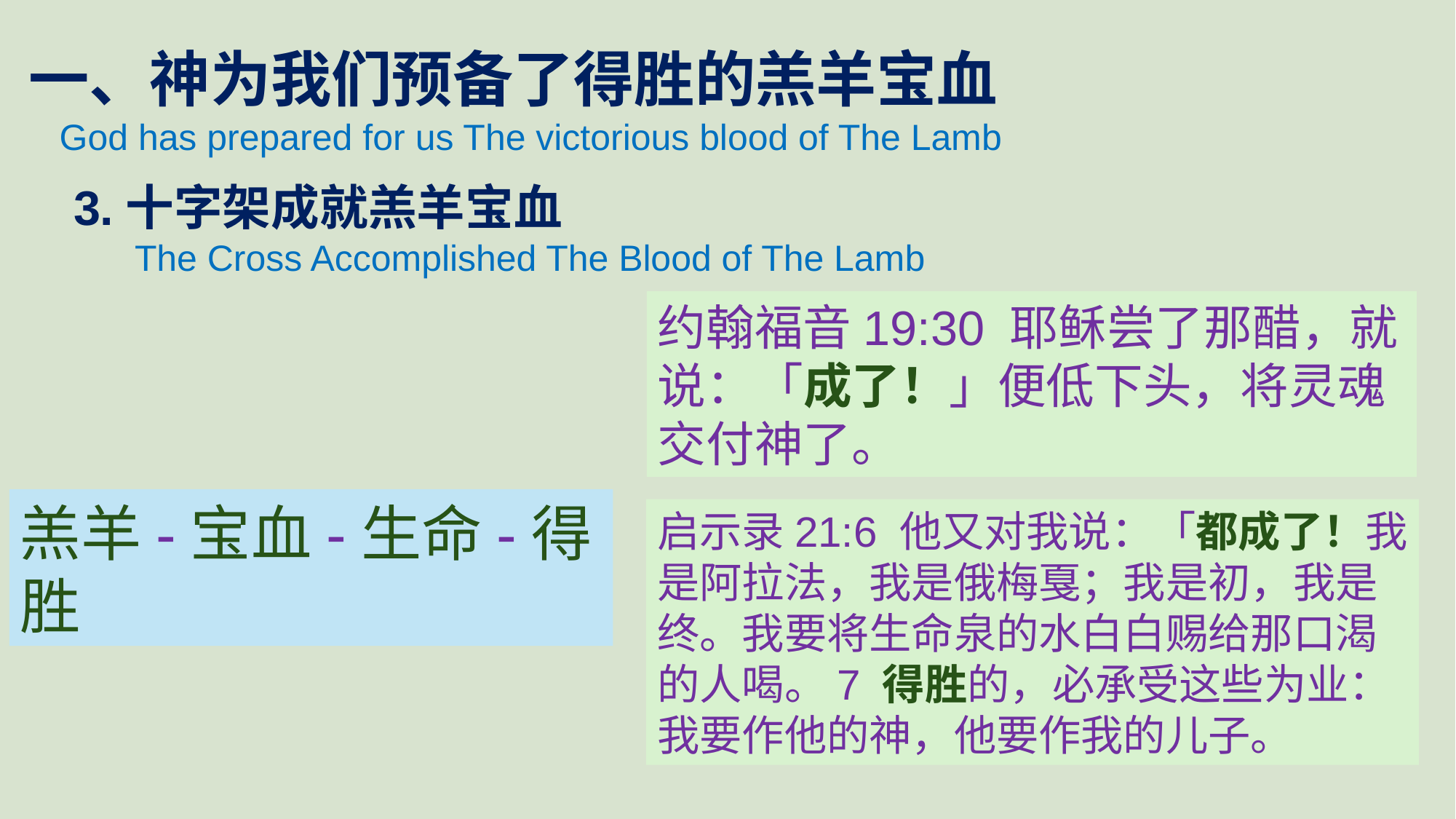

一、神为我们预备了得胜的羔羊宝血
   God has prepared for us The victorious blood of The Lamb
3.十字架成就羔羊宝血
      The Cross Accomplished The Blood of The Lamb
约翰福音19:30 耶稣尝了那醋，就说：「成了！」便低下头，将灵魂交付神了。
羔羊-宝血-生命-得胜
启示录21:6 他又对我说：「都成了！我是阿拉法，我是俄梅戛；我是初，我是终。我要将生命泉的水白白赐给那口渴的人喝。7 得胜的，必承受这些为业：我要作他的神，他要作我的儿子。